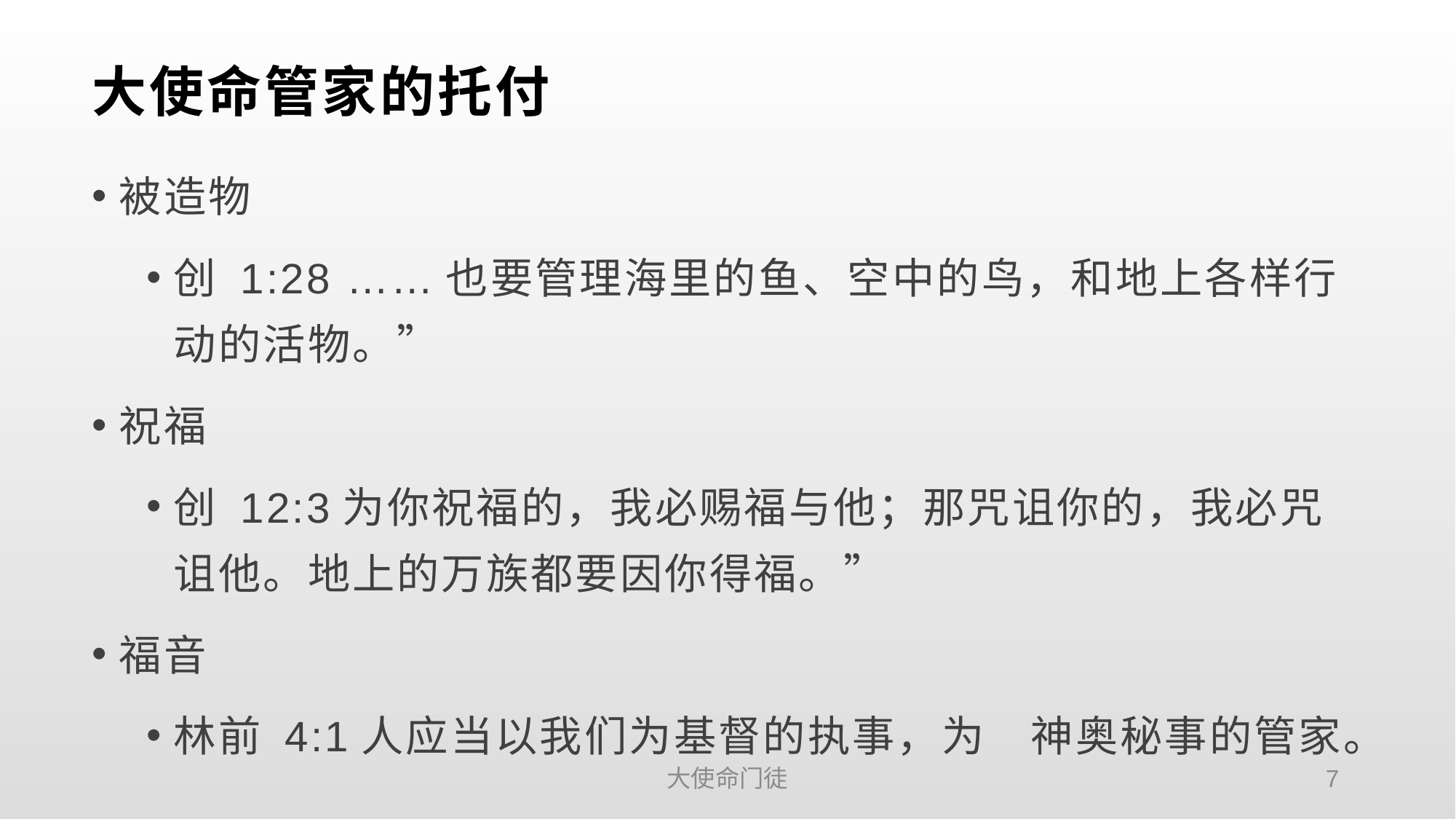

# 大使命管家的托付
被造物
创 1:28 ……也要管理海里的鱼、空中的鸟，和地上各样行动的活物。”
祝福
创 12:3为你祝福的，我必赐福与他；那咒诅你的，我必咒诅他。地上的万族都要因你得福。”
福音
林前 4:1人应当以我们为基督的执事，为　神奥秘事的管家。
大使命门徒
7